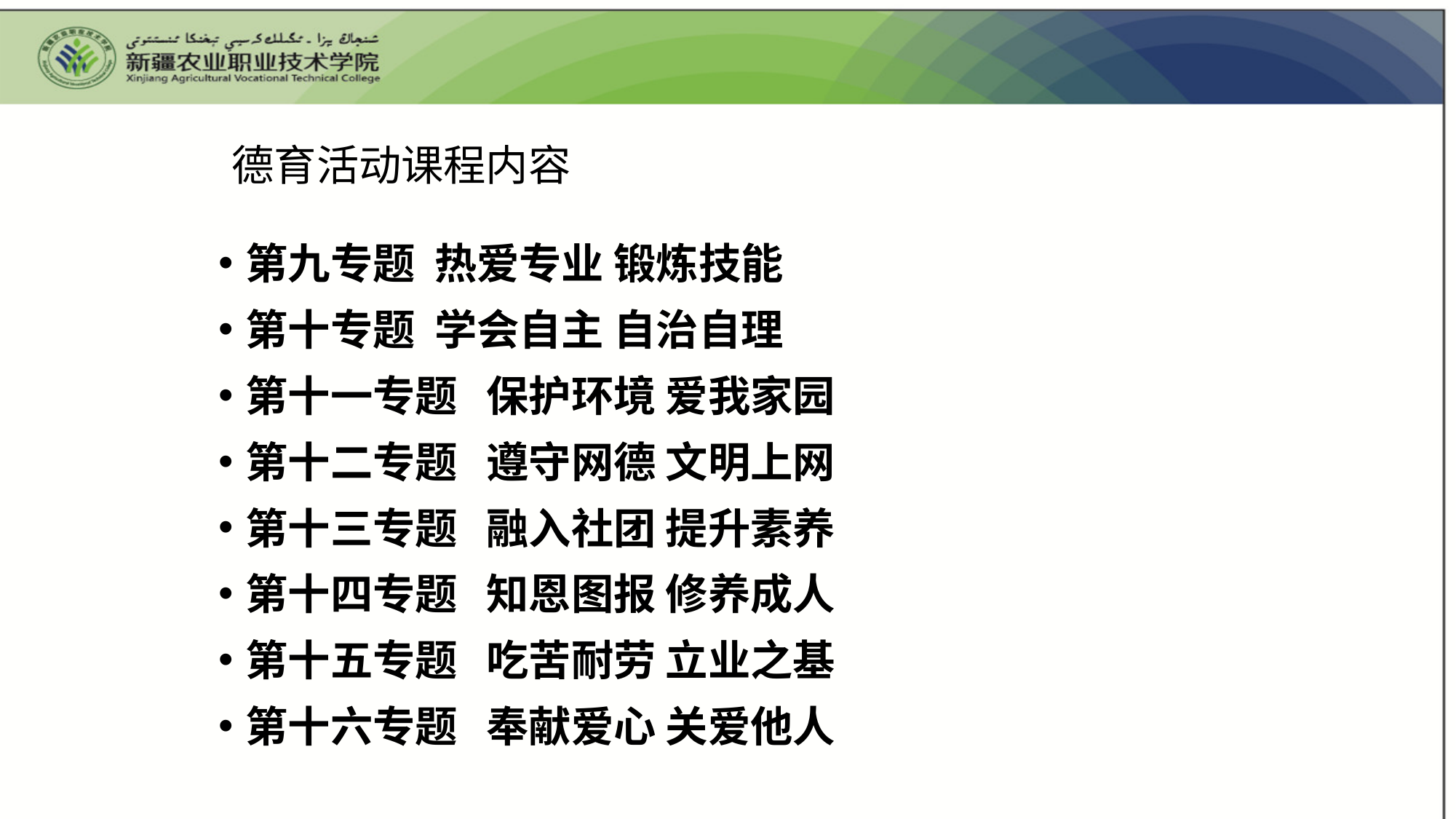

# 德育活动课程内容
第九专题  热爱专业 锻炼技能
第十专题  学会自主 自治自理
第十一专题   保护环境 爱我家园
第十二专题   遵守网德 文明上网
第十三专题   融入社团 提升素养
第十四专题   知恩图报 修养成人
第十五专题   吃苦耐劳 立业之基
第十六专题   奉献爱心 关爱他人